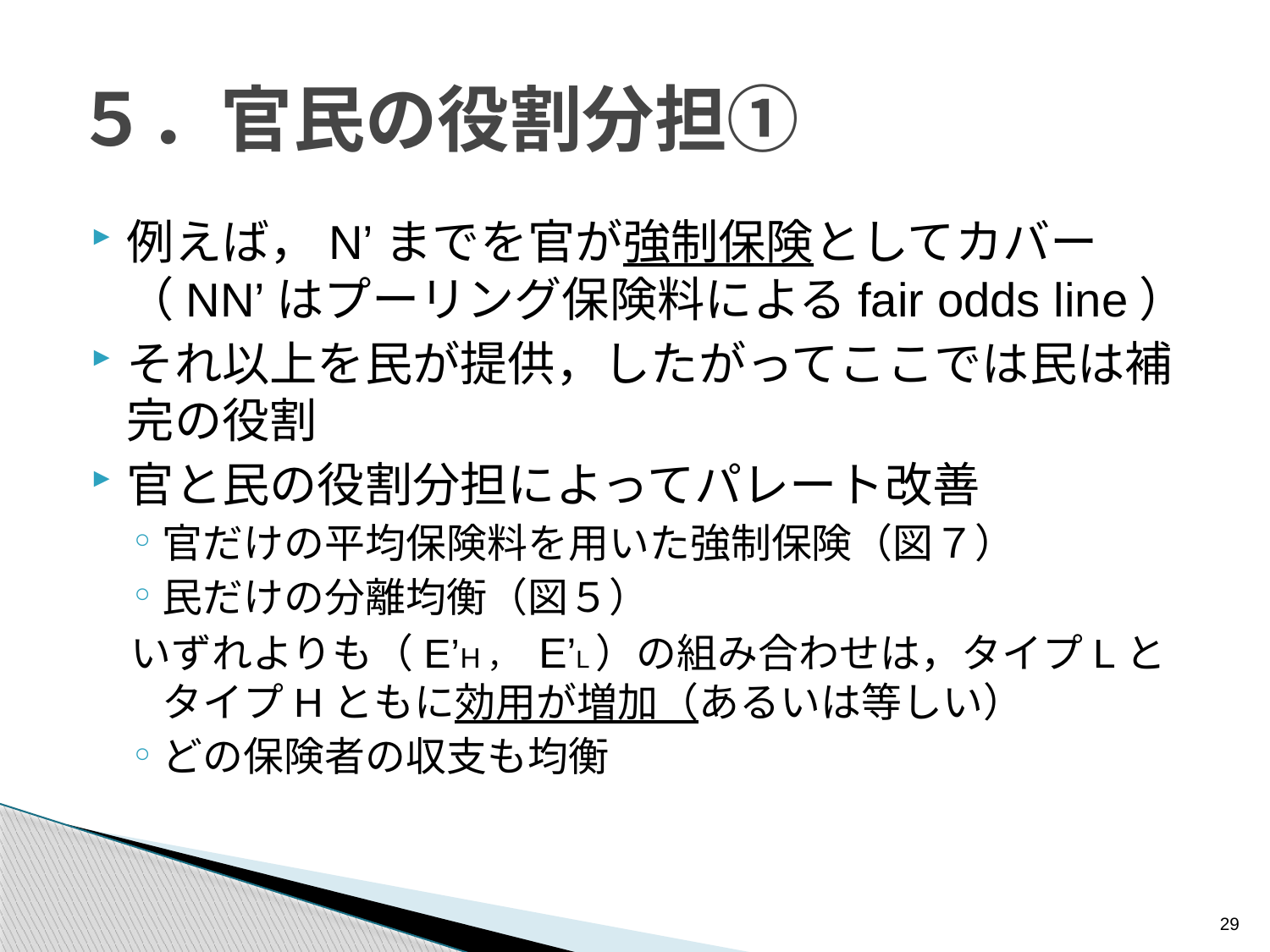

# ５．官民の役割分担①
例えば，N’までを官が強制保険としてカバー（NN’はプーリング保険料によるfair odds line）
それ以上を民が提供，したがってここでは民は補完の役割
官と民の役割分担によってパレート改善
官だけの平均保険料を用いた強制保険（図７）
民だけの分離均衡（図５）
いずれよりも（E’H， E’L）の組み合わせは，タイプLとタイプHともに効用が増加（あるいは等しい）
どの保険者の収支も均衡
29